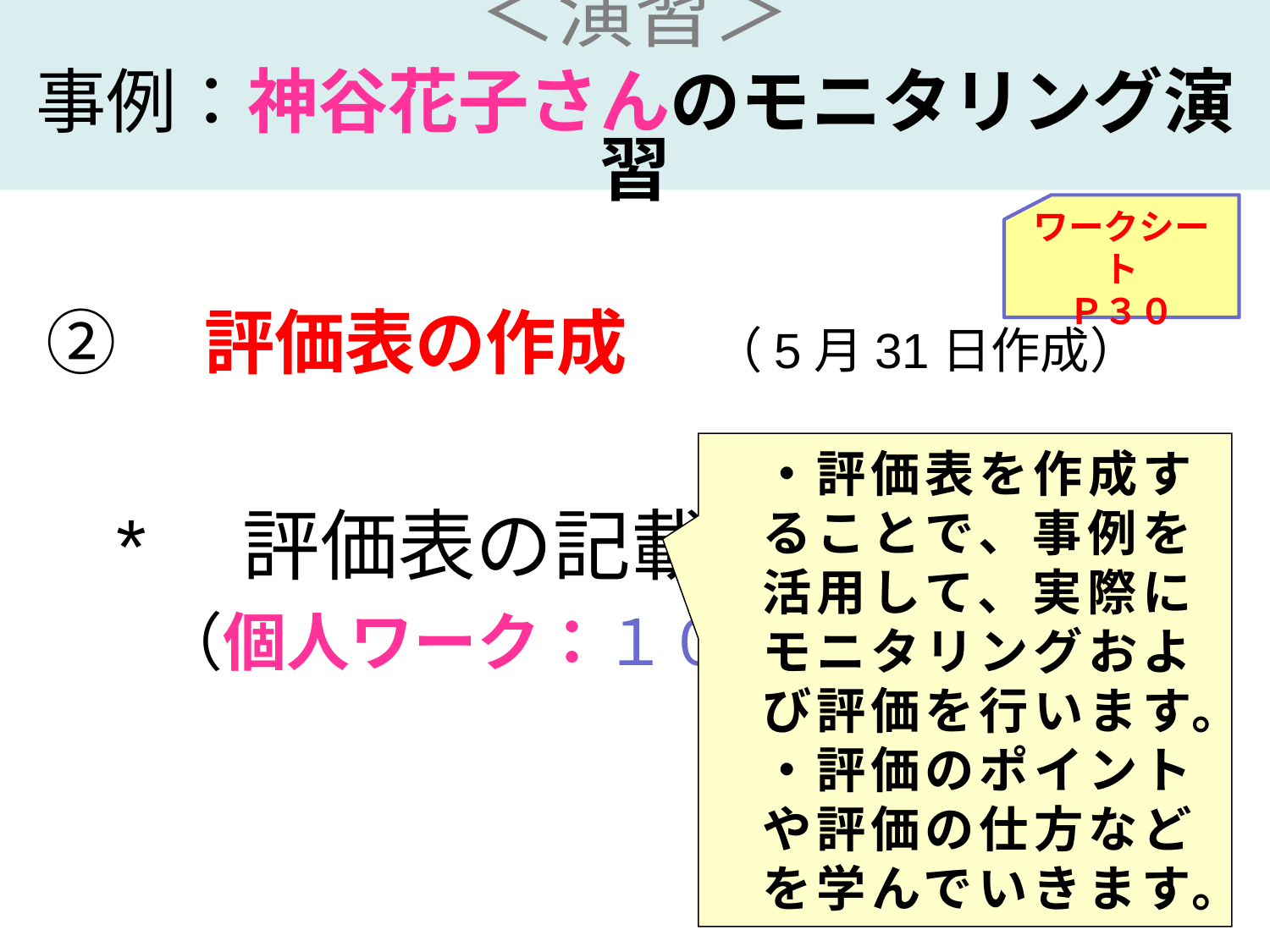

# ＜演習＞ 事例：神谷花子さんのモニタリング演習
ワークシート
Ｐ３０

②　評価表の作成　 （5月31日作成）

　*　評価表の記載
　　（個人ワーク：１０分）

・評価表を作成することで、事例を活用して、実際にモニタリングおよび評価を行います。
・評価のポイントや評価の仕方などを学んでいきます。